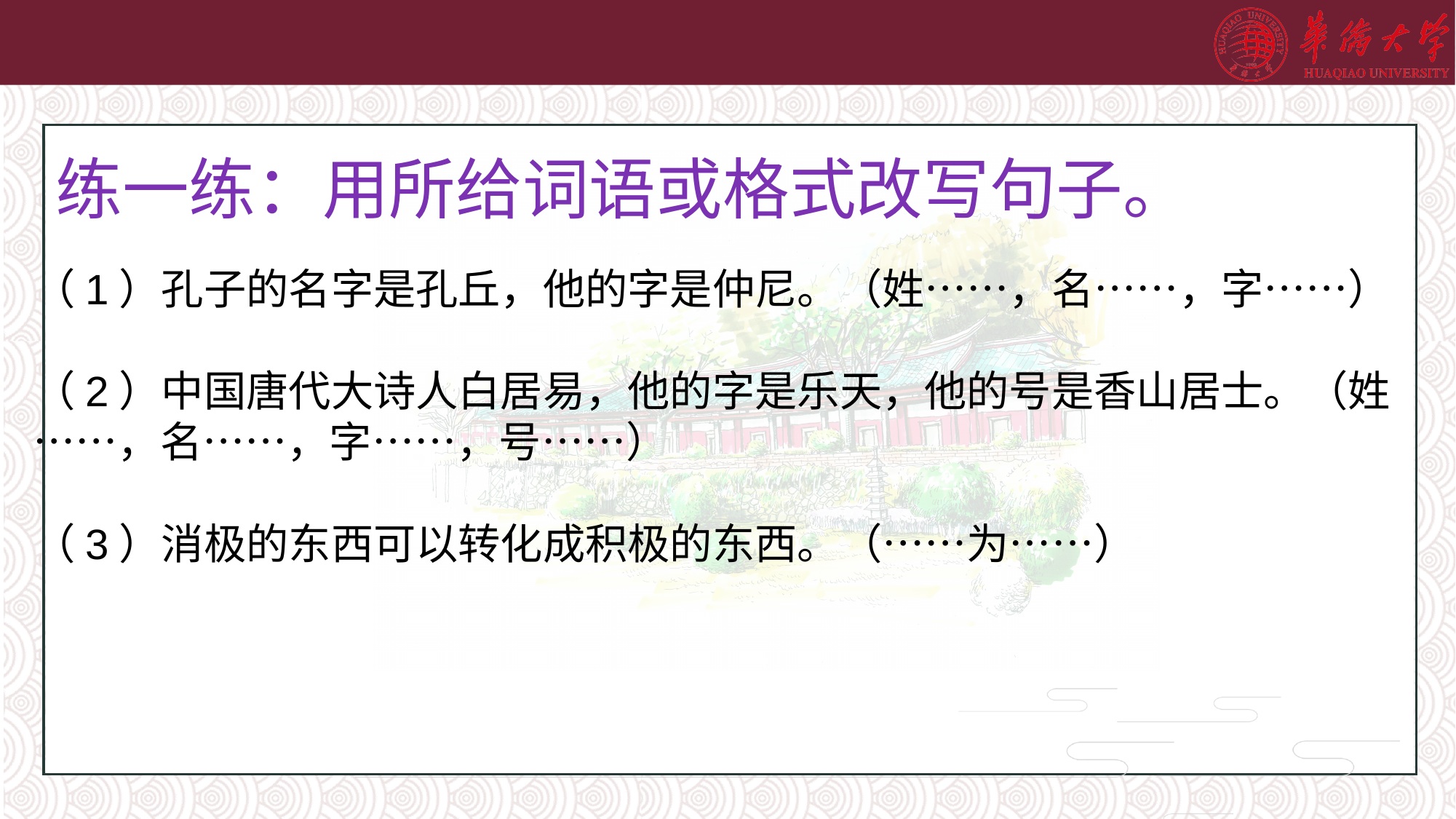

# 练一练：用所给词语或格式改写句子。
（1）孔子的名字是孔丘，他的字是仲尼。（姓……，名……，字……）

（2）中国唐代大诗人白居易，他的字是乐天，他的号是香山居士。（姓……，名……，字……，号……）

（3）消极的东西可以转化成积极的东西。（……为……）